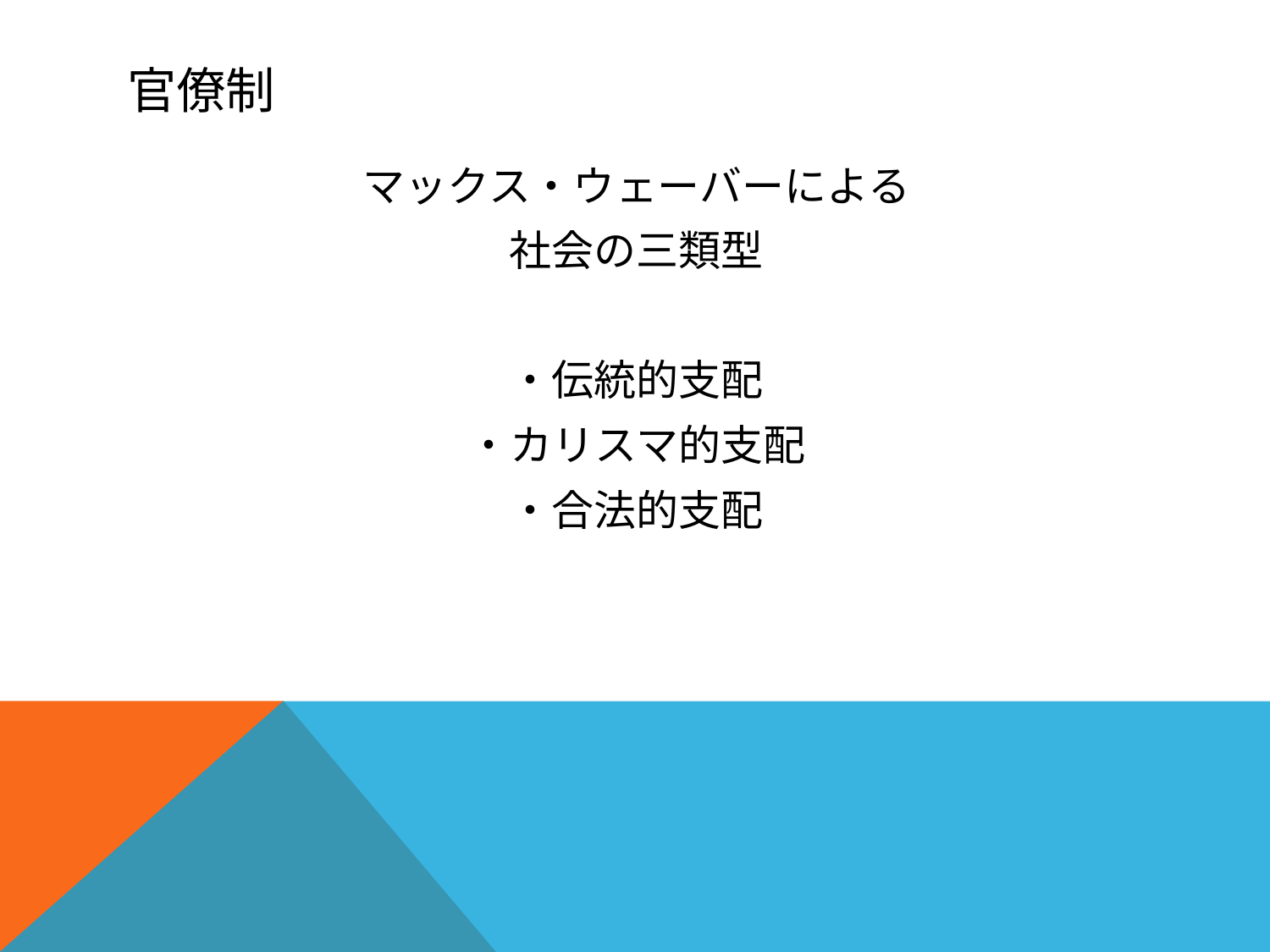

# 官僚制
マックス・ウェーバーによる
社会の三類型

・伝統的支配
・カリスマ的支配
・合法的支配